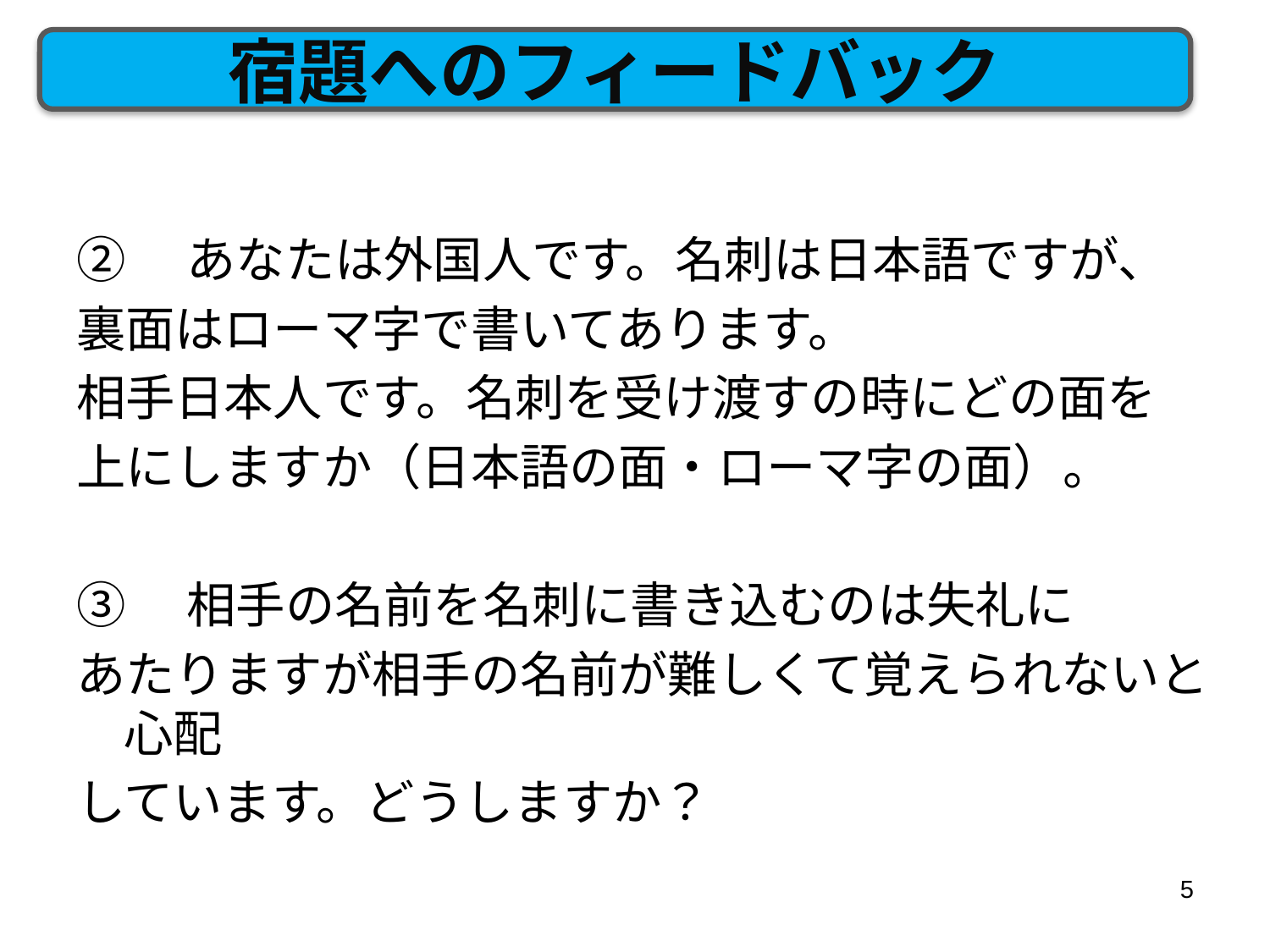

宿題へのフィードバック
②　あなたは外国人です。名刺は日本語ですが、
裏面はローマ字で書いてあります。
相手日本人です。名刺を受け渡すの時にどの面を
上にしますか（日本語の面・ローマ字の面）。

③　相手の名前を名刺に書き込むのは失礼に
あたりますが相手の名前が難しくて覚えられないと心配
しています。どうしますか？

5